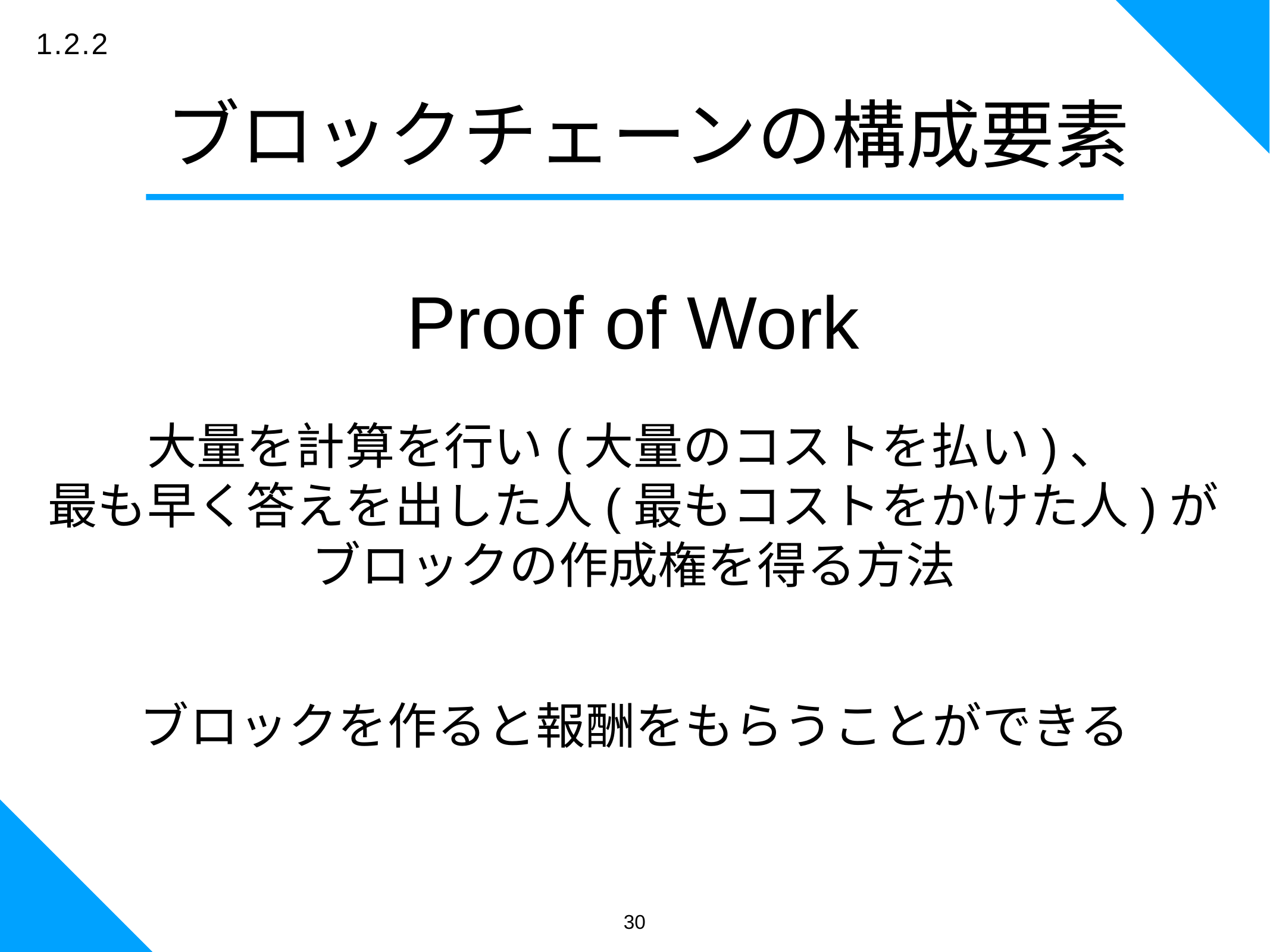

30
1.2.2
ブロックチェーンの構成要素
Proof of Work
大量を計算を行い(大量のコストを払い)、
最も早く答えを出した人(最もコストをかけた人)が
ブロックの作成権を得る方法
ブロックを作ると報酬をもらうことができる